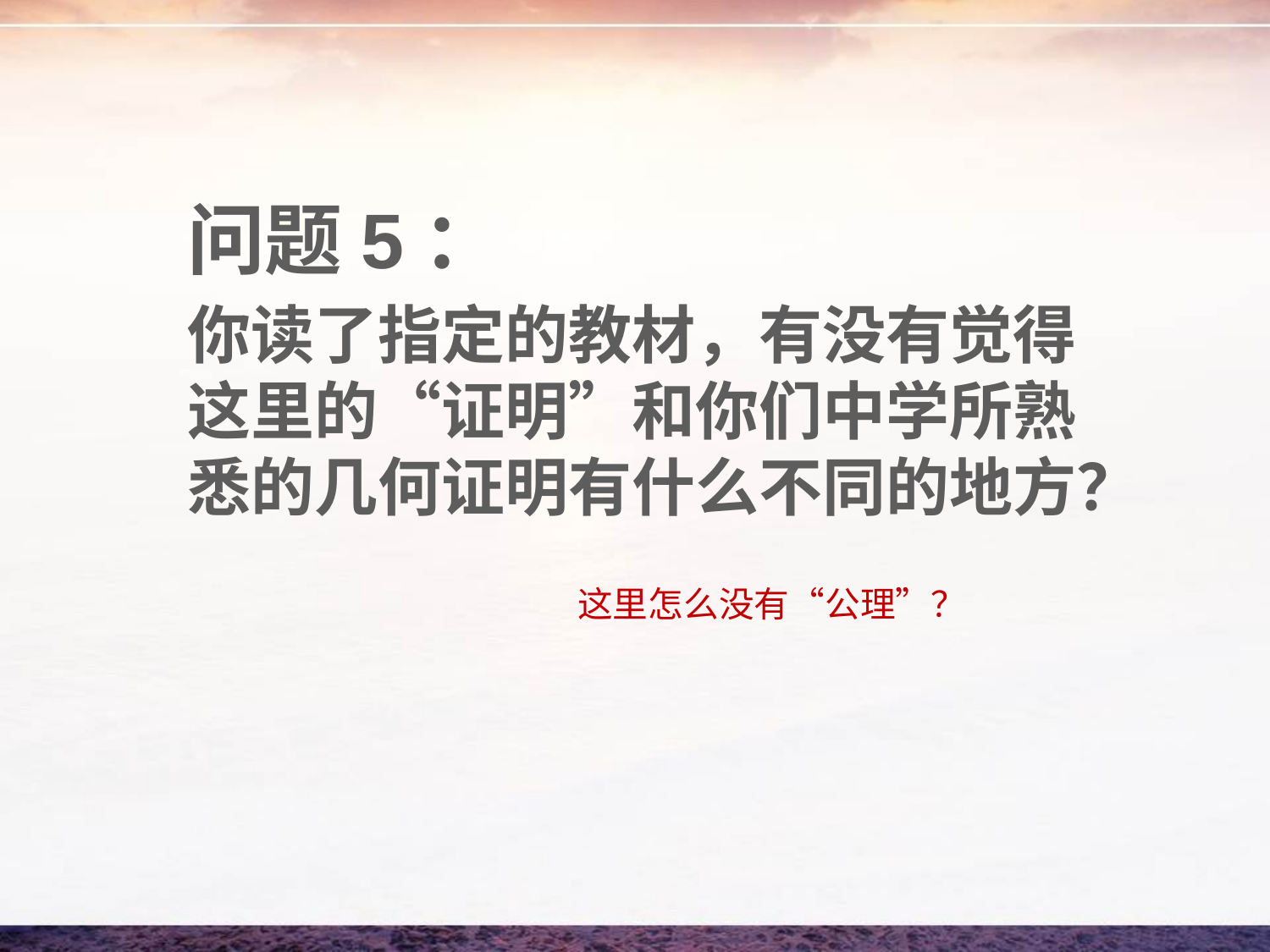

问题5：
你读了指定的教材，有没有觉得这里的“证明”和你们中学所熟悉的几何证明有什么不同的地方？
这里怎么没有“公理”？